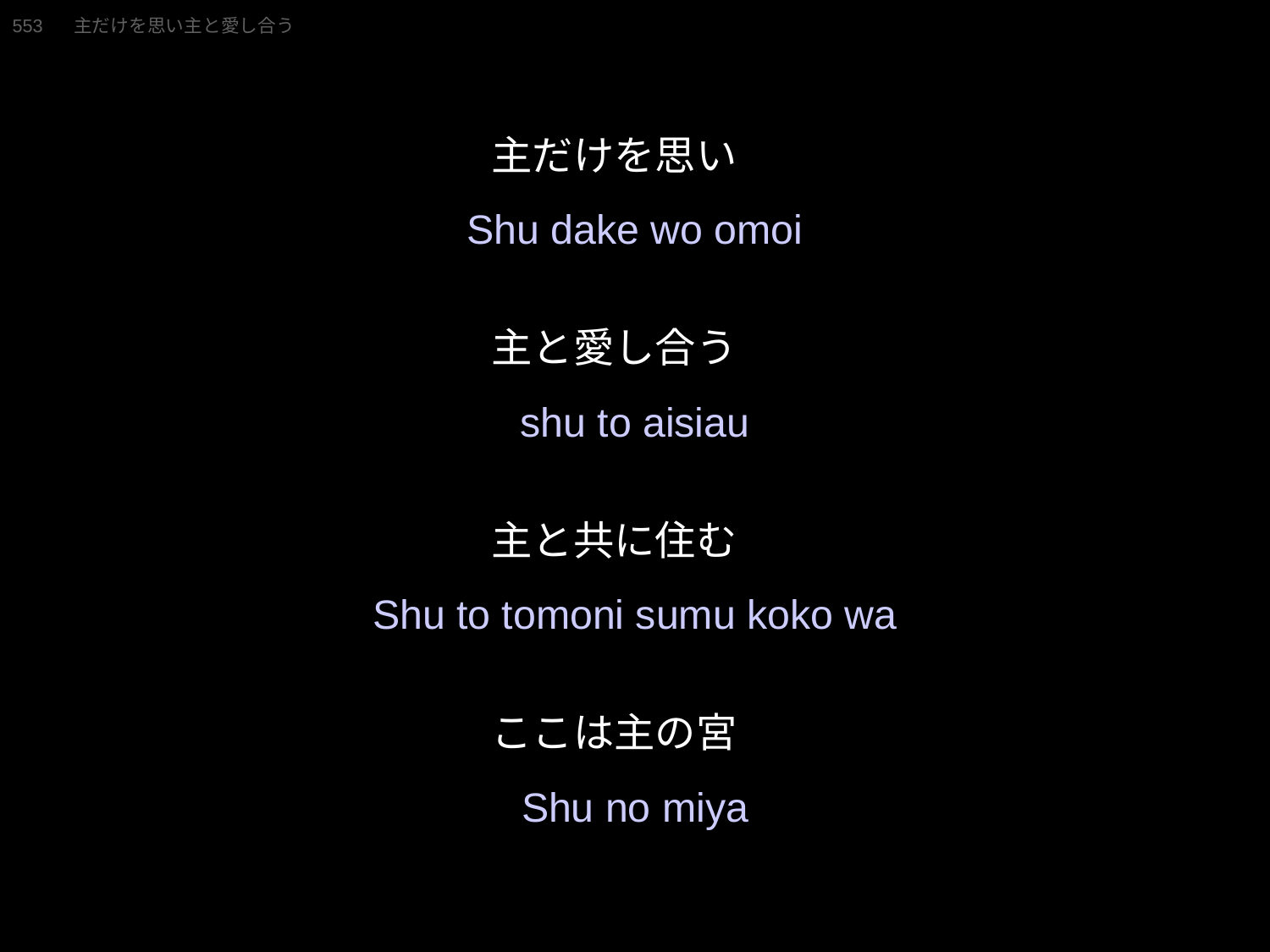

220403.pptx
しゅだけをおもいしゅとあいしあう
553 　主だけを思い主と愛し合う
★W
★４
主だけを思い

主と愛し合う

主と共に住む

ここは主の宮
Shu dake wo omoi

shu to aisiau

Shu to tomoni sumu koko wa

Shu no miya